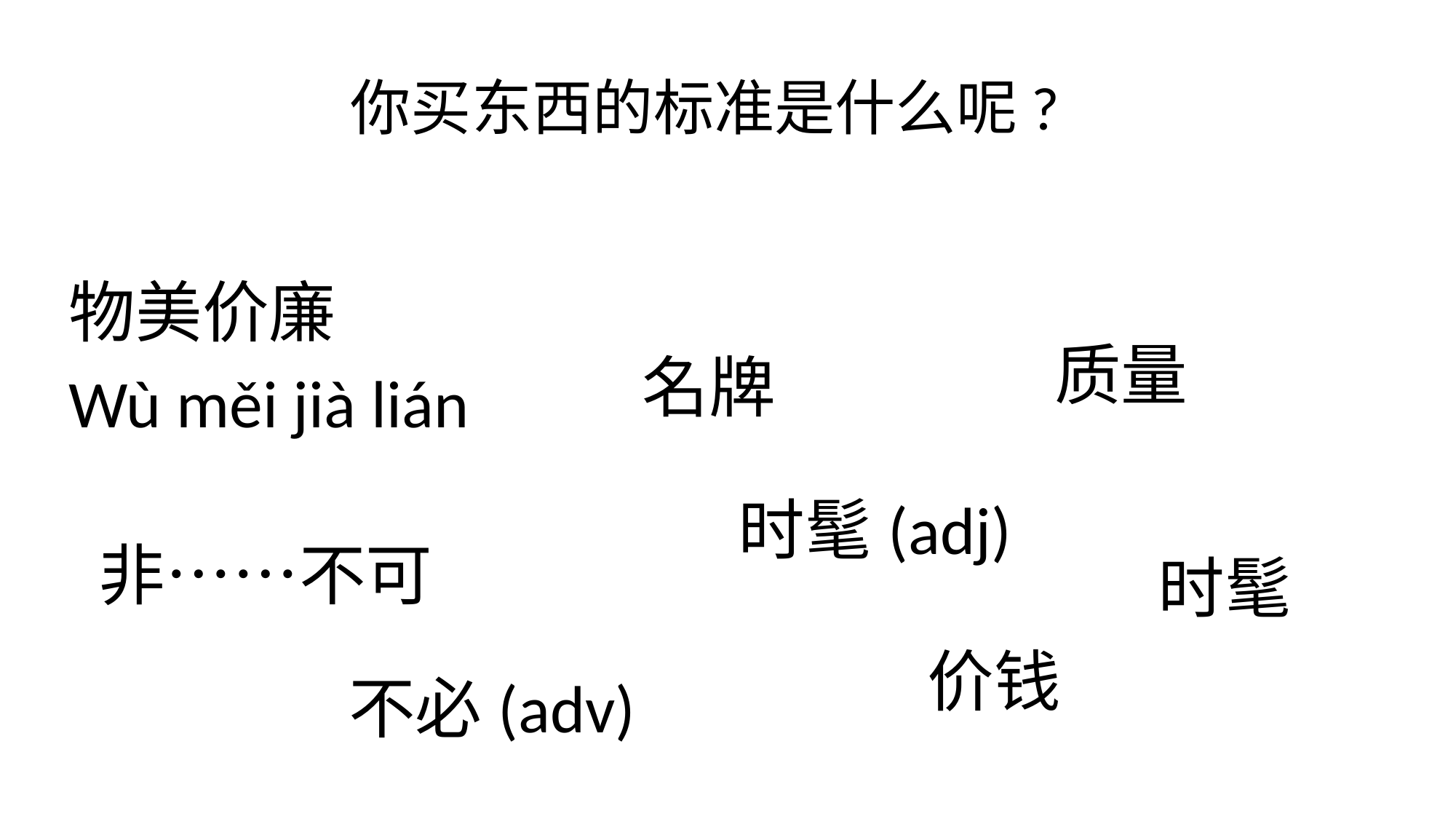

你买东西的标准是什么呢?
# 物美价廉
质量
名牌
Wù měi jià lián
时髦(adj)
非……不可
时髦
价钱
不必(adv)